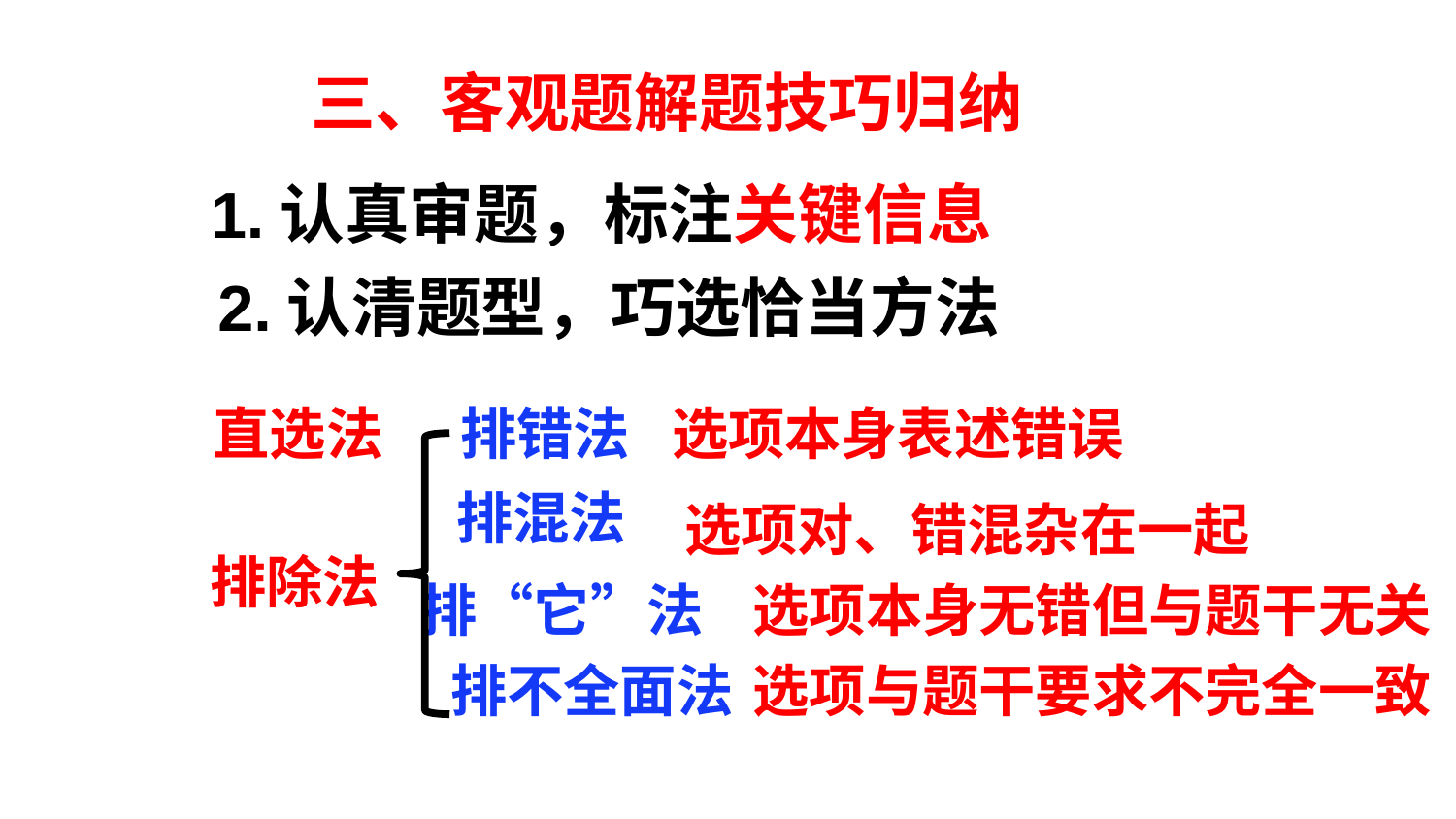

三、客观题解题技巧归纳
#
1.认真审题，标注关键信息
2.认清题型，巧选恰当方法
排错法
直选法
选项本身表述错误

排混法
选项对、错混杂在一起
排除法

排“它”法
选项本身无错但与题干无关
排不全面法
选项与题干要求不完全一致